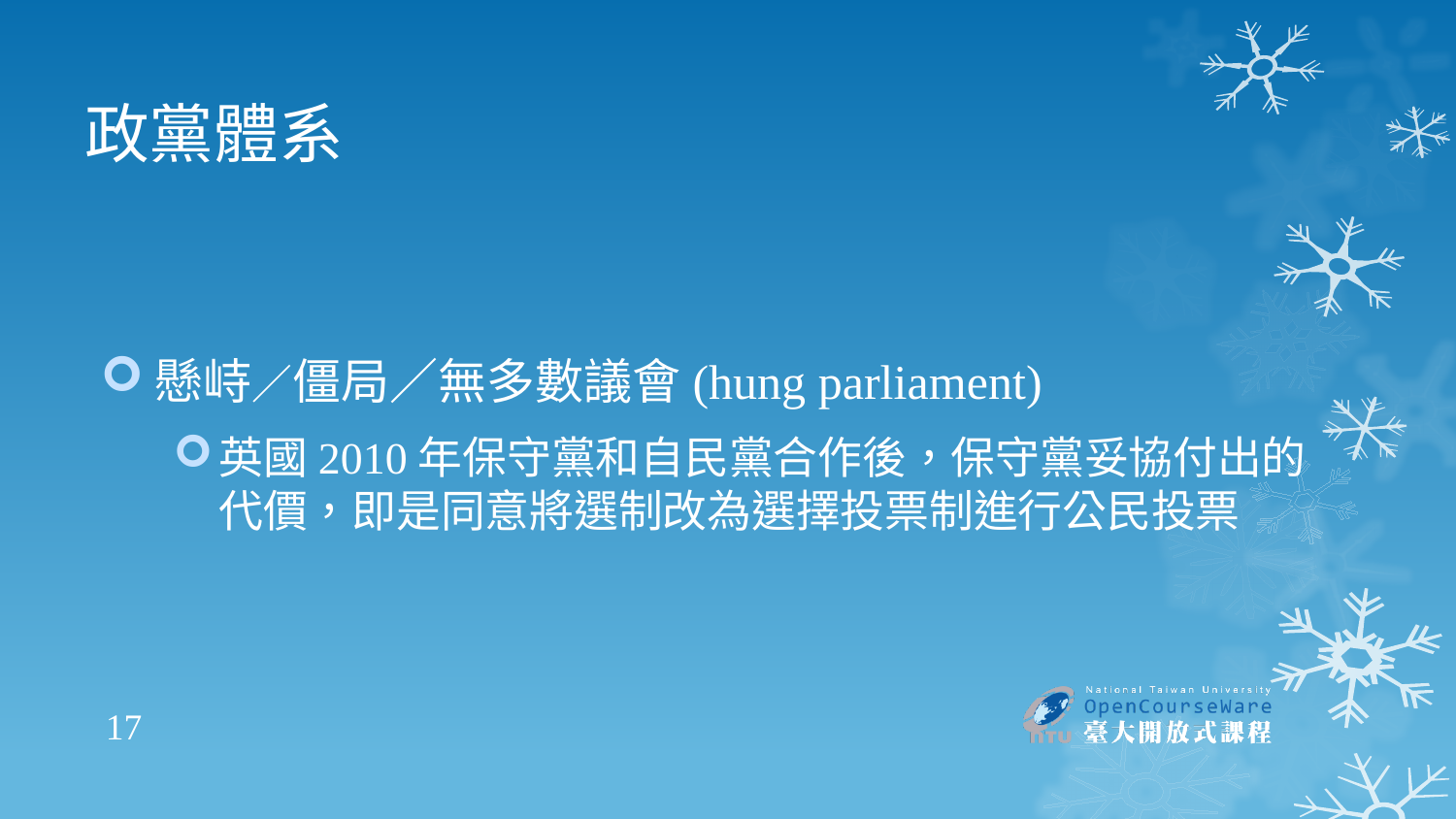

# 政黨體系
懸峙／僵局／無多數議會(hung parliament)
英國2010年保守黨和自民黨合作後，保守黨妥協付出的代價，即是同意將選制改為選擇投票制進行公民投票
17